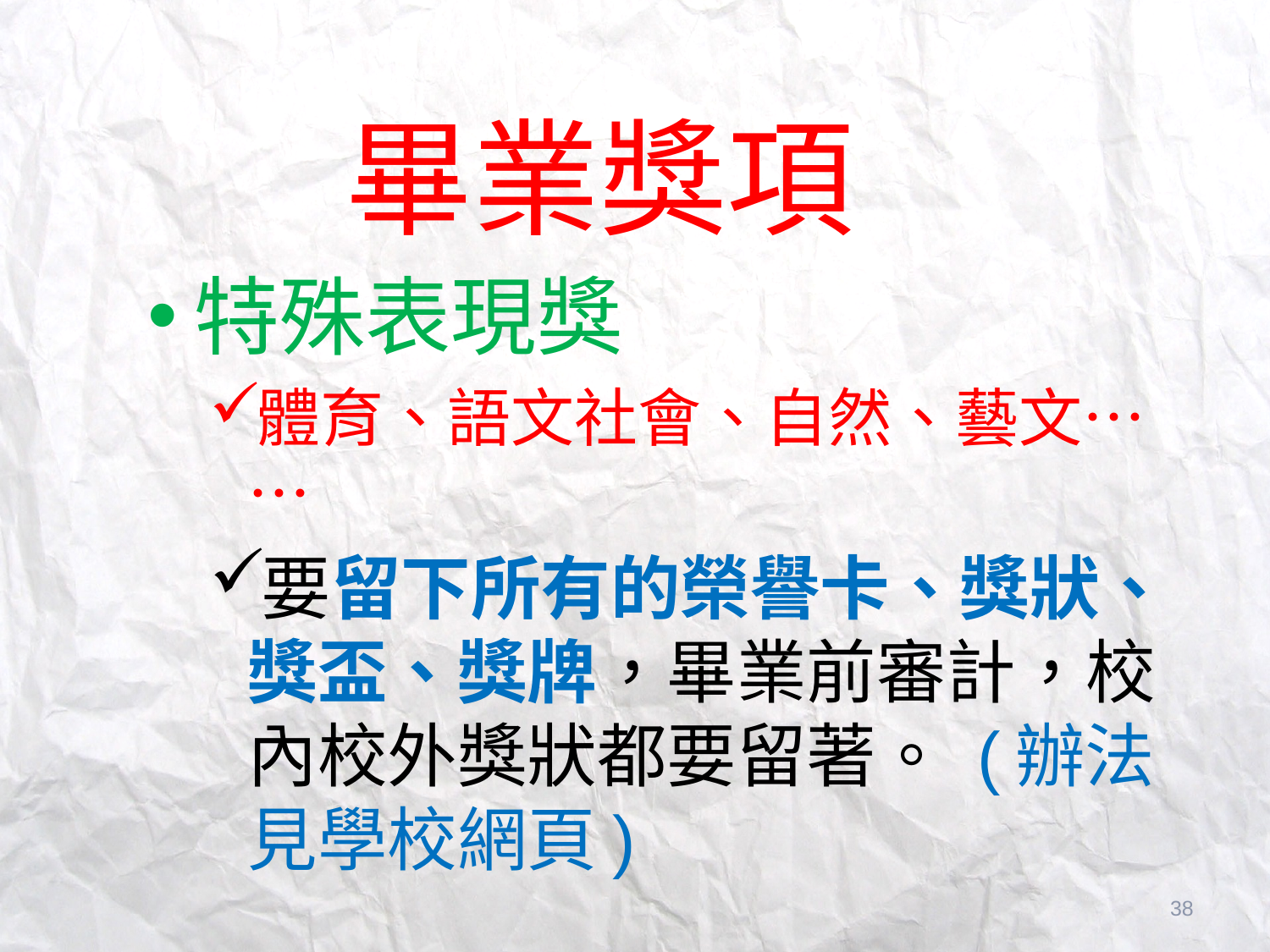

# 畢業獎項
特殊表現獎
體育、語文社會、自然、藝文……
要留下所有的榮譽卡、獎狀、獎盃、獎牌，畢業前審計，校內校外獎狀都要留著。 (辦法見學校網頁)
38